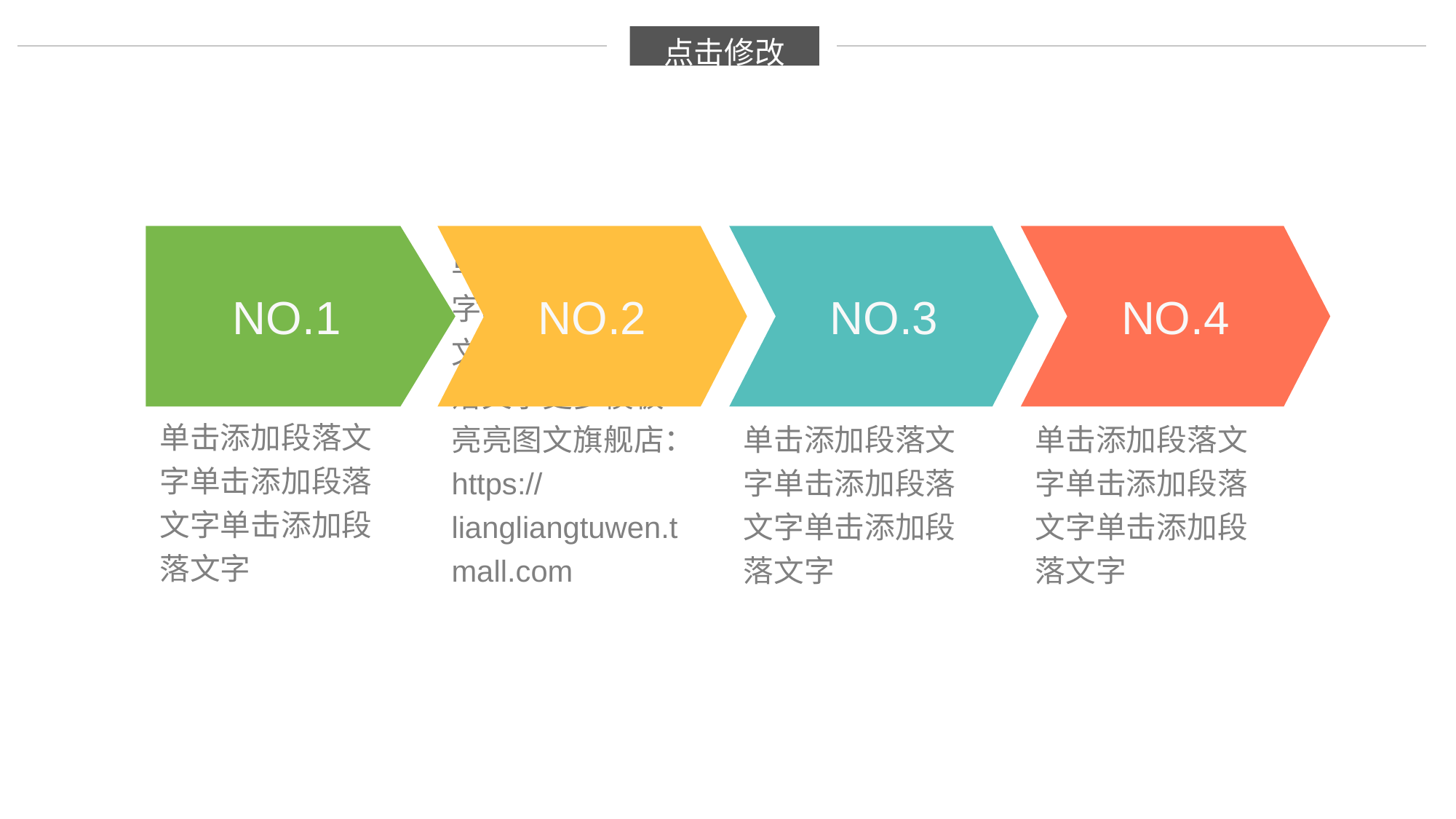

点击修改
NO.1
NO.2
NO.3
NO.4
单击添加段落文字单击添加段落文字单击添加段落文字更多模板亮亮图文旗舰店：https://liangliangtuwen.tmall.com

单击添加段落文字单击添加段落文字单击添加段落文字
单击添加段落文字单击添加段落文字单击添加段落文字

单击添加段落文字单击添加段落文字单击添加段落文字